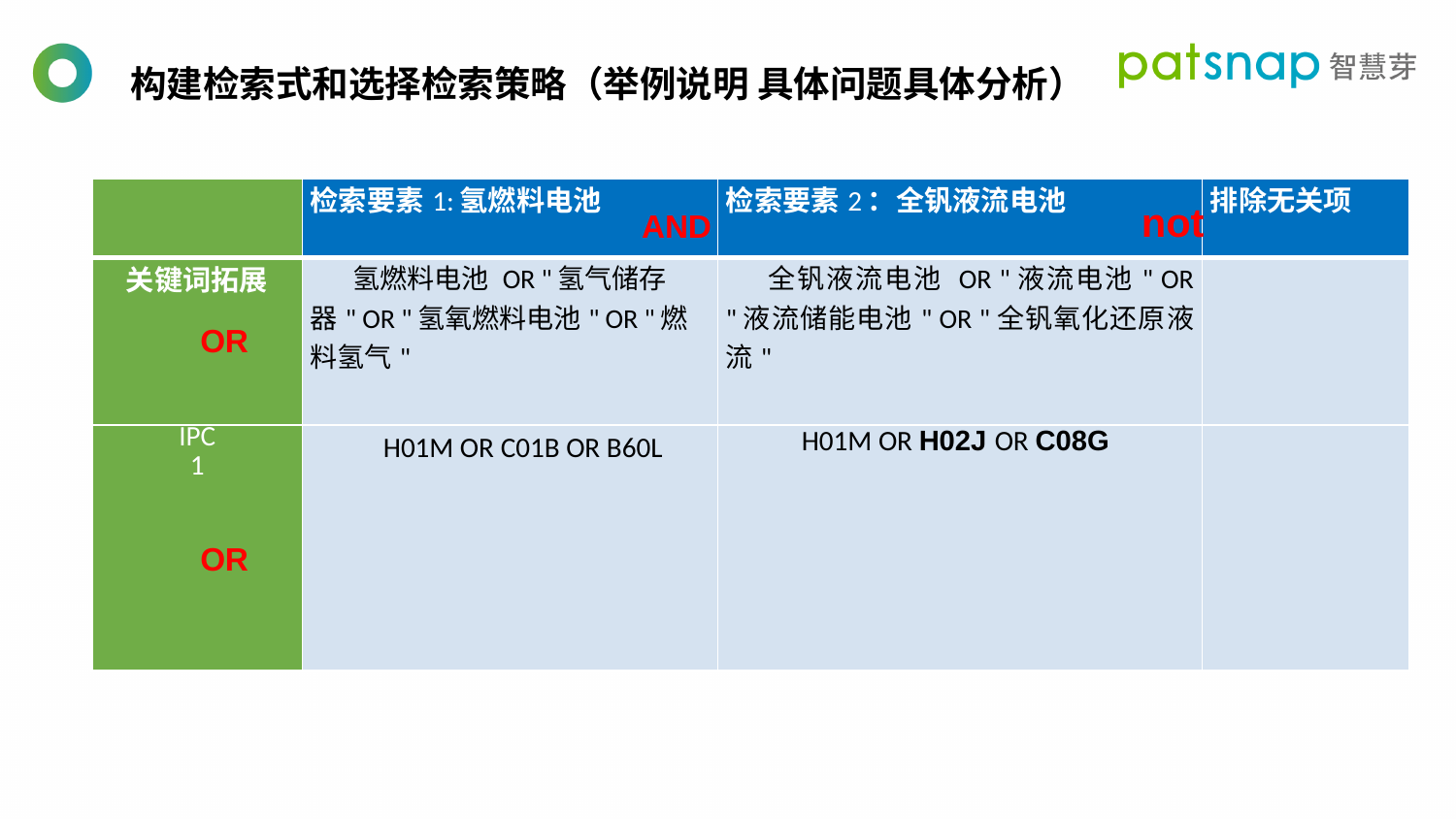

构建检索式和选择检索策略（举例说明 具体问题具体分析）
not
|  | 检索要素1:氢燃料电池 | 检索要素2：全钒液流电池 | 排除无关项 |
| --- | --- | --- | --- |
| 关键词拓展 | 氢燃料电池 OR "氢气储存器" OR "氢氧燃料电池" OR "燃料氢气" | 全钒液流电池 OR "液流电池" OR "液流储能电池" OR "全钒氧化还原液流" |  |
| IPC 1 | H01M OR C01B OR B60L | H01M OR H02J OR C08G |  |
AND
OR
OR